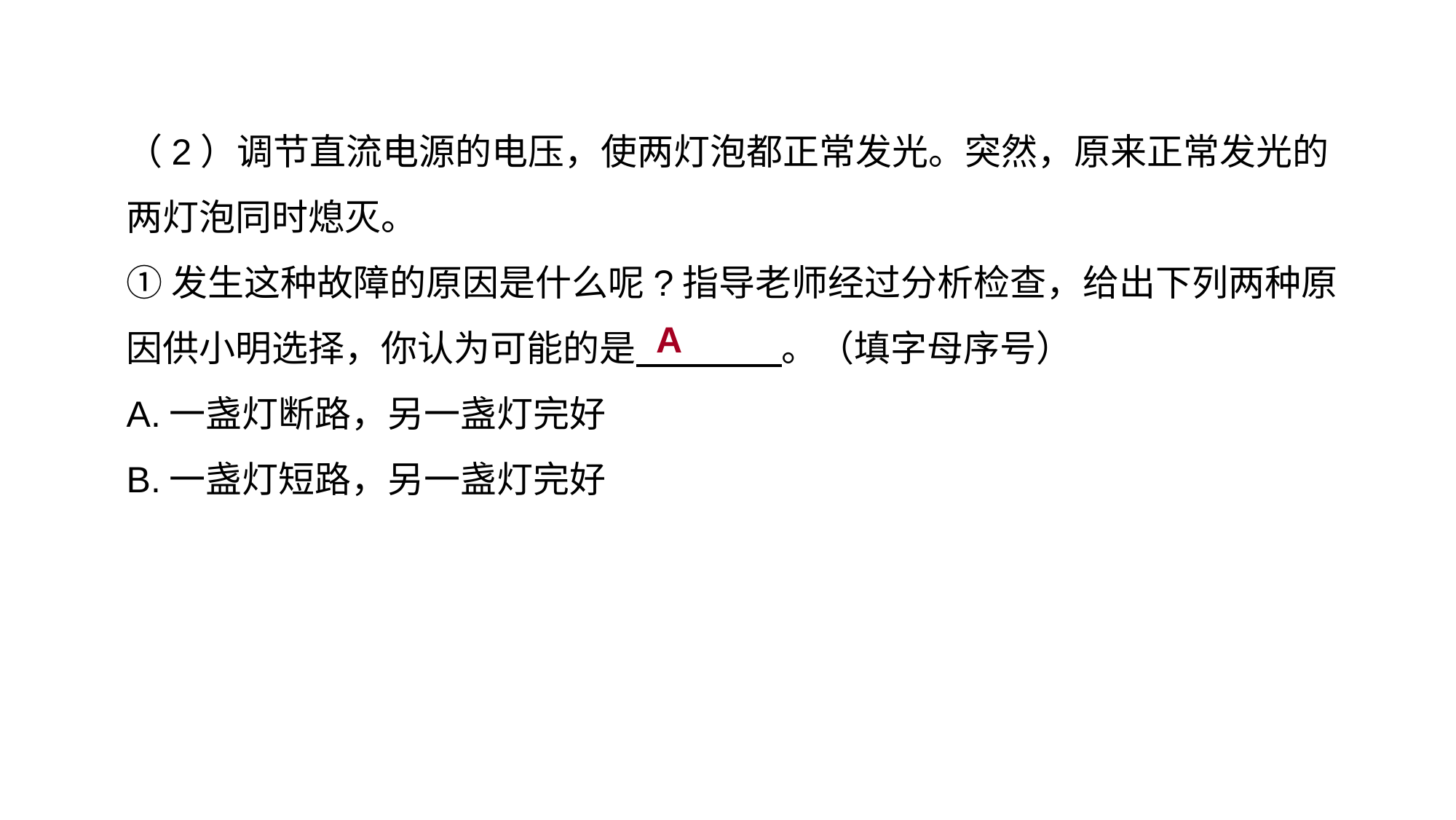

（2）调节直流电源的电压，使两灯泡都正常发光。突然，原来正常发光的两灯泡同时熄灭。
①发生这种故障的原因是什么呢?指导老师经过分析检查，给出下列两种原因供小明选择，你认为可能的是　　　　。（填字母序号）
A.一盏灯断路，另一盏灯完好
B.一盏灯短路，另一盏灯完好
实验突破 素养提升
A